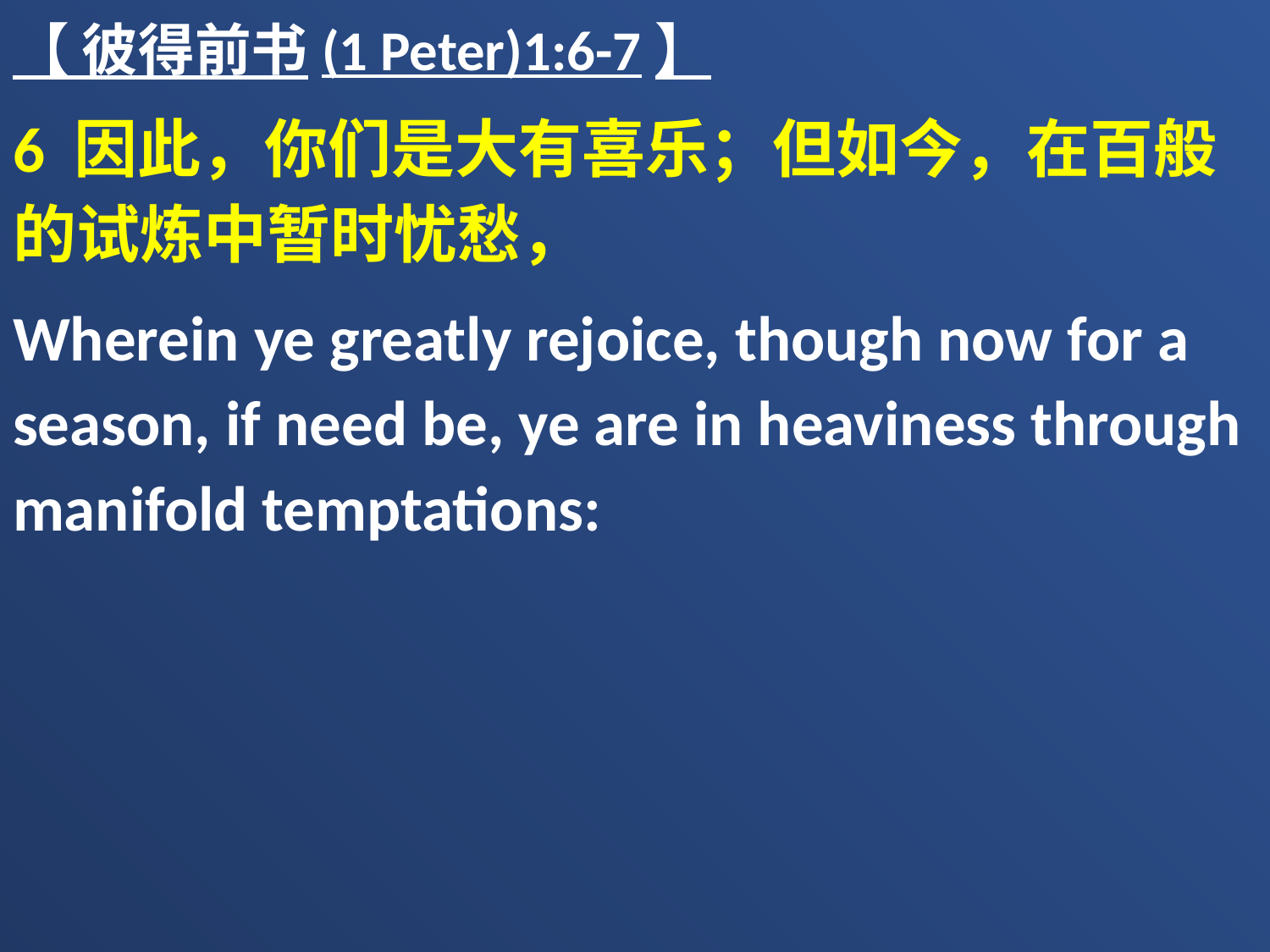

【 彼得前书(1 Peter)1:6-7】
6 因此，你们是大有喜乐；但如今，在百般的试炼中暂时忧愁，
Wherein ye greatly rejoice, though now for a season, if need be, ye are in heaviness through manifold temptations: